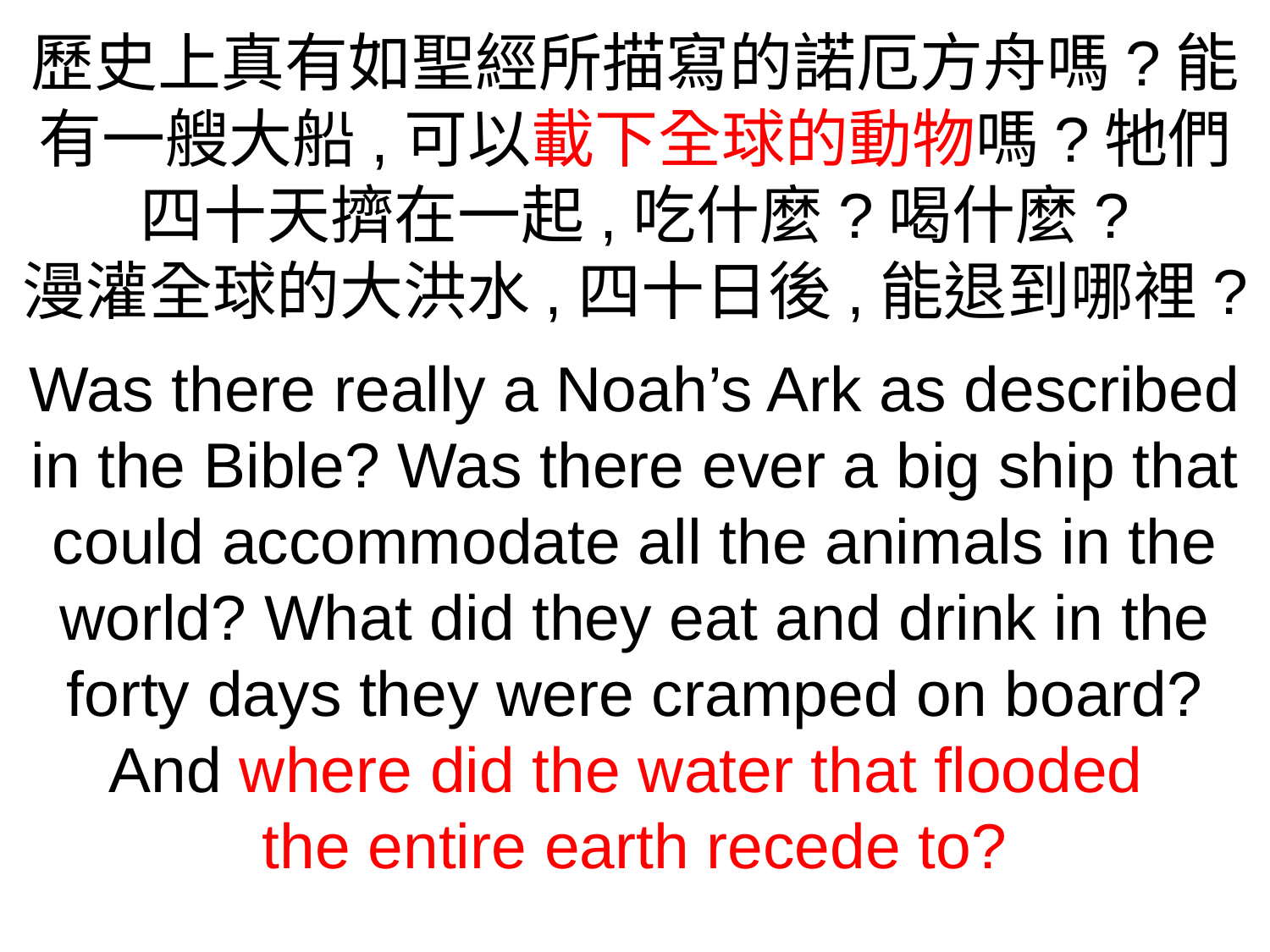

歷史上真有如聖經所描寫的諾厄方舟嗎?能有一艘大船,可以載下全球的動物嗎?牠們四十天擠在一起,吃什麼?喝什麼?
漫灌全球的大洪水,四十日後,能退到哪裡?
Was there really a Noah’s Ark as described in the Bible? Was there ever a big ship that could accommodate all the animals in the world? What did they eat and drink in the forty days they were cramped on board? And where did the water that flooded
the entire earth recede to?